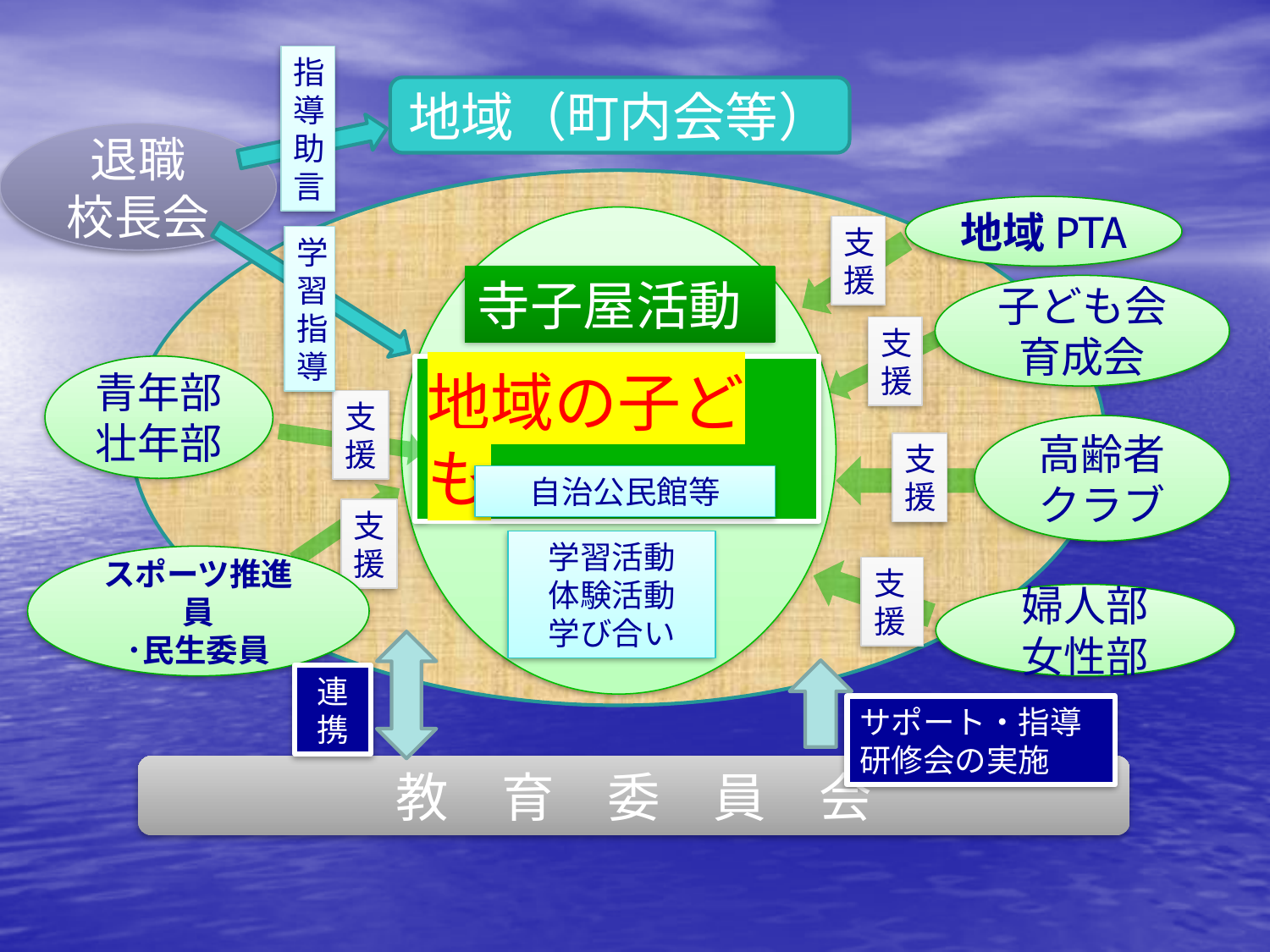

指導助言

学習指導

地域（町内会等）
退職
校長会

地域の子ども
地域PTA
子ども会育成会
青年部
壮年部
高齢者クラブ
スポーツ推進員
･民生委員
婦人部
女性部
支援

支援

支援

支援

支援

支援

寺子屋活動
自治公民館等
学習活動
体験活動
学び合い

連携

サポート・指導
研修会の実施
教　育　委　員　会